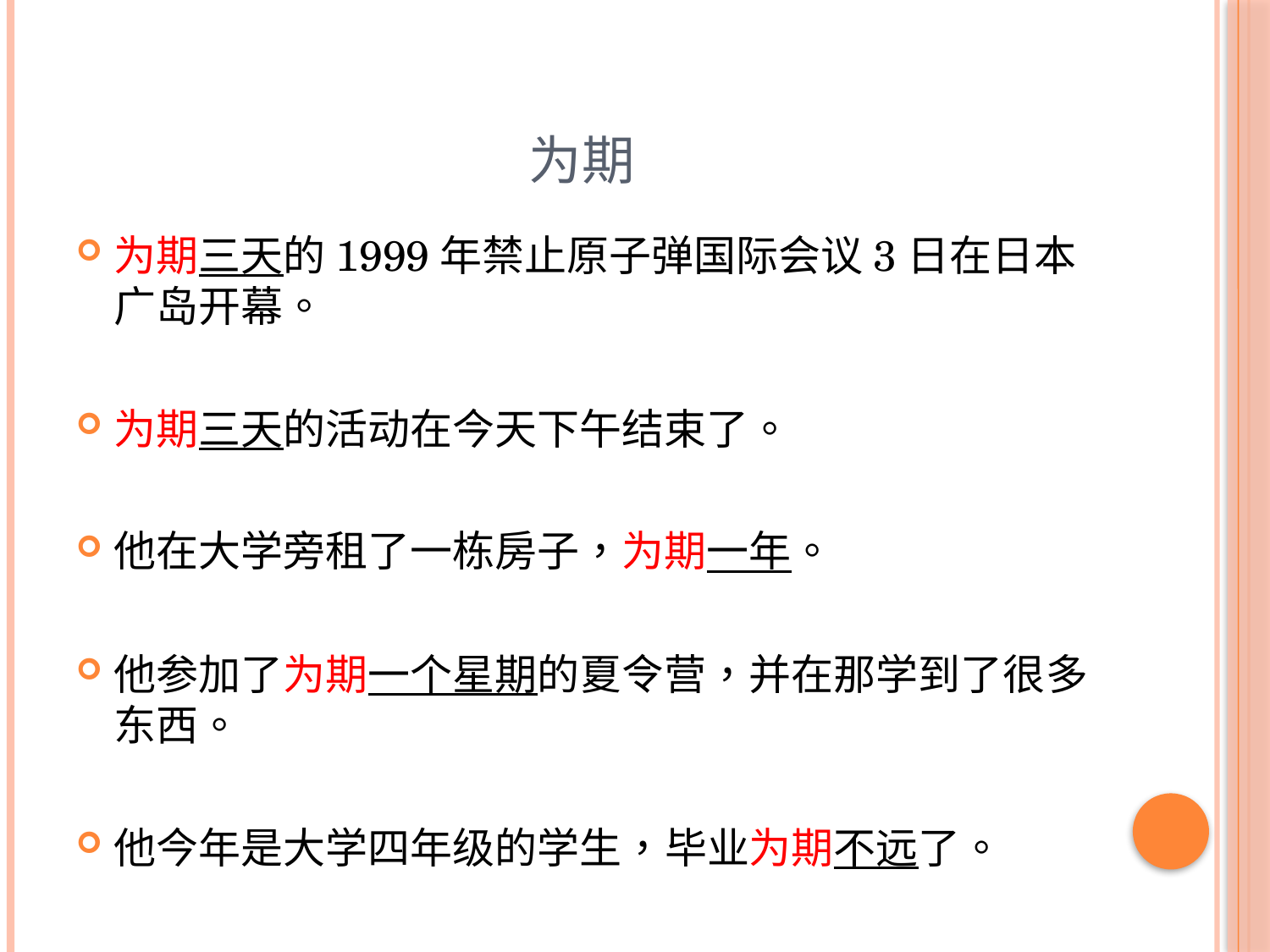

# 为期
为期三天的1999年禁止原子弹国际会议3日在日本广岛开幕。

为期三天的活动在今天下午结束了。

他在大学旁租了一栋房子，为期一年。

他参加了为期一个星期的夏令营，并在那学到了很多东西。

他今年是大学四年级的学生，毕业为期不远了。